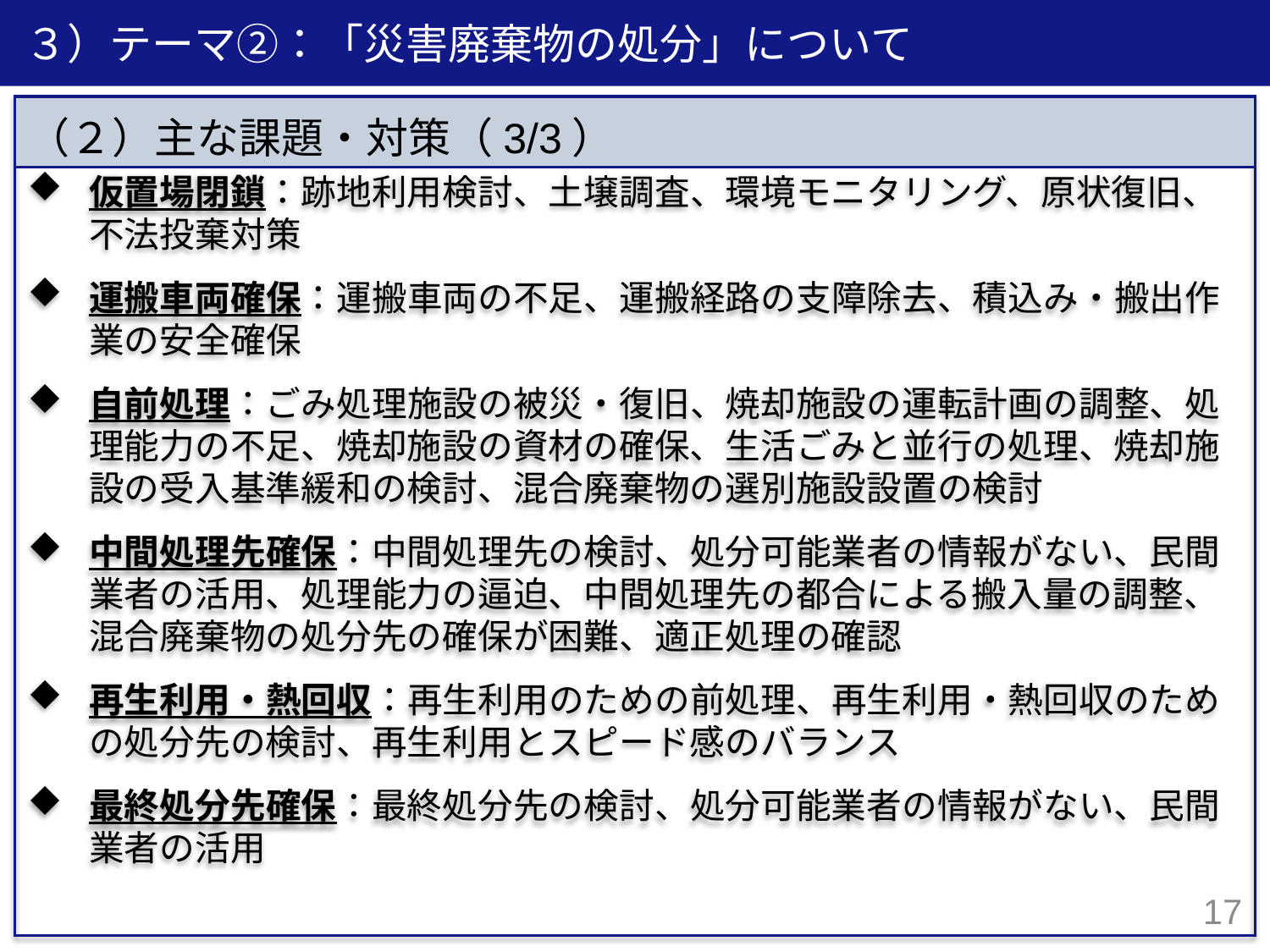

３）テーマ②：「災害廃棄物の処分」について

仮置場閉鎖：跡地利用検討、土壌調査、環境モニタリング、原状復旧、不法投棄対策
運搬車両確保：運搬車両の不足、運搬経路の支障除去、積込み・搬出作業の安全確保
自前処理：ごみ処理施設の被災・復旧、焼却施設の運転計画の調整、処理能力の不足、焼却施設の資材の確保、生活ごみと並行の処理、焼却施設の受入基準緩和の検討、混合廃棄物の選別施設設置の検討
中間処理先確保：中間処理先の検討、処分可能業者の情報がない、民間業者の活用、処理能力の逼迫、中間処理先の都合による搬入量の調整、混合廃棄物の処分先の確保が困難、適正処理の確認
再生利用・熱回収：再生利用のための前処理、再生利用・熱回収のための処分先の検討、再生利用とスピード感のバランス
最終処分先確保：最終処分先の検討、処分可能業者の情報がない、民間業者の活用
（２）主な課題・対策（3/3）
17